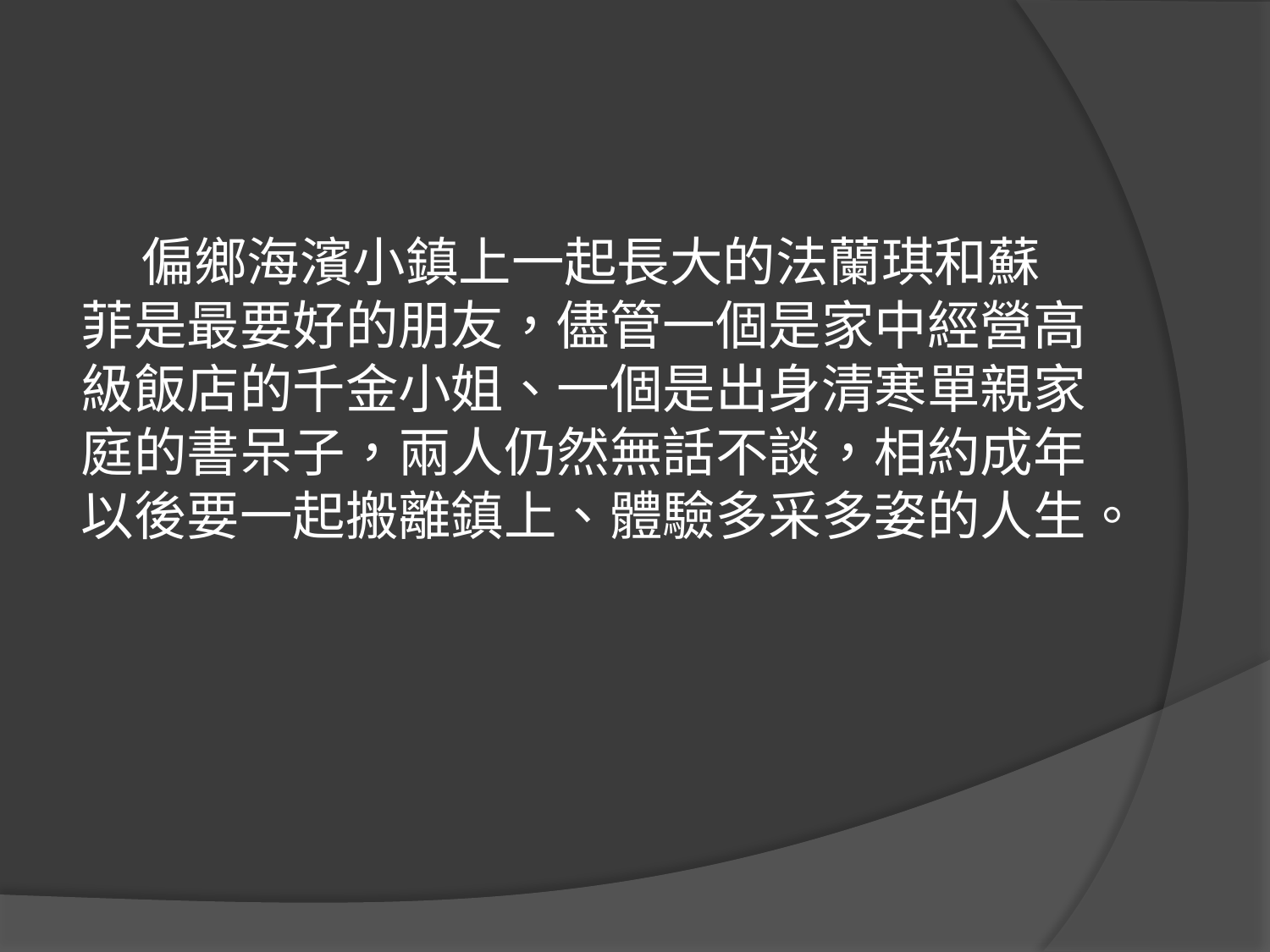

#
    偏鄉海濱小鎮上一起長大的法蘭琪和蘇菲是最要好的朋友，儘管一個是家中經營高級飯店的千金小姐、一個是出身清寒單親家庭的書呆子，兩人仍然無話不談，相約成年以後要一起搬離鎮上、體驗多采多姿的人生。